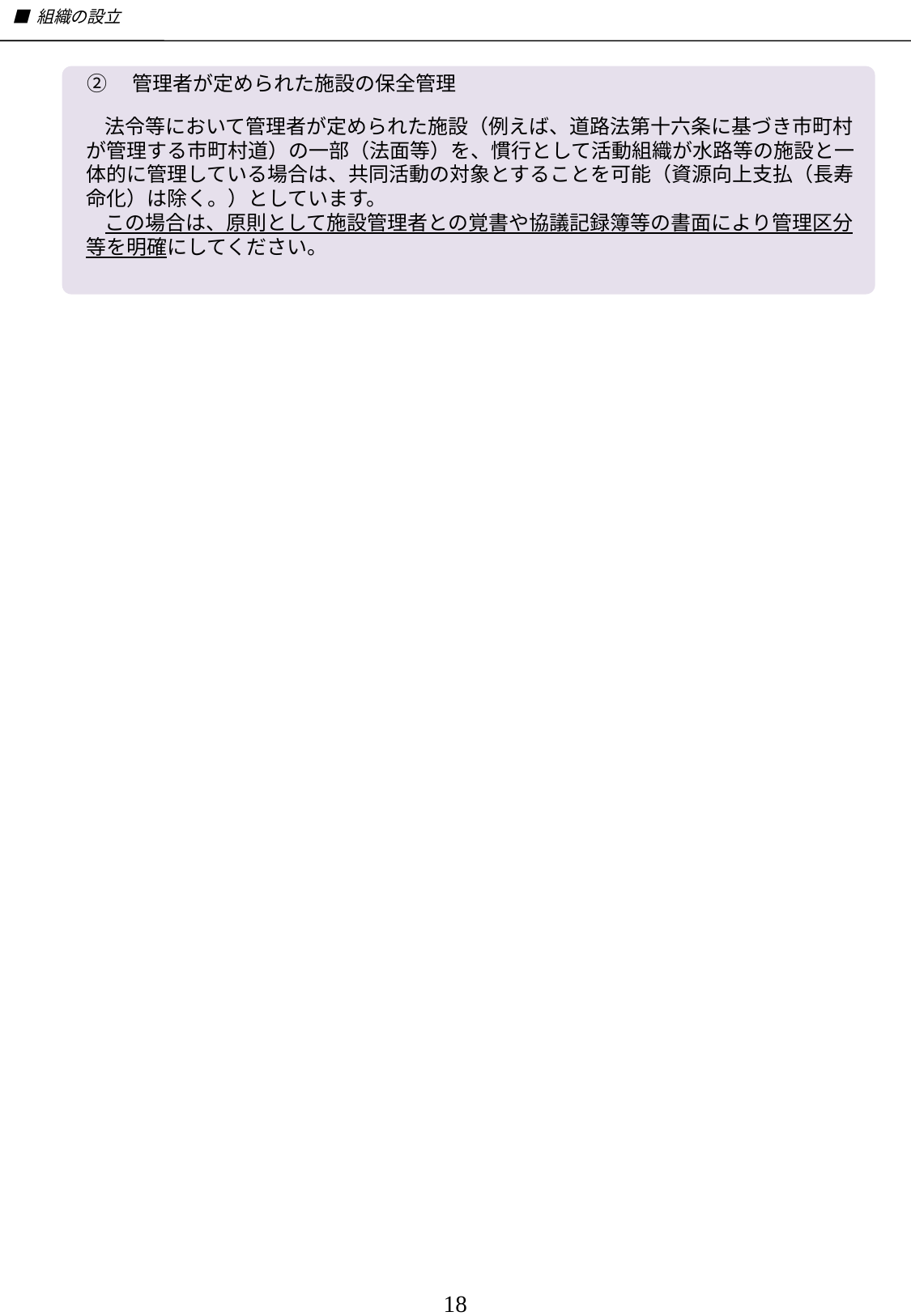

■ 組織の設立

②　管理者が定められた施設の保全管理
法令等において管理者が定められた施設（例えば、道路法第十六条に基づき市町村が管理する市町村道）の一部（法面等）を、慣行として活動組織が水路等の施設と一体的に管理している場合は、共同活動の対象とすることを可能（資源向上支払（長寿命化）は除く。）としています。
この場合は、原則として施設管理者との覚書や協議記録簿等の書面により管理区分等を明確にしてください。
18